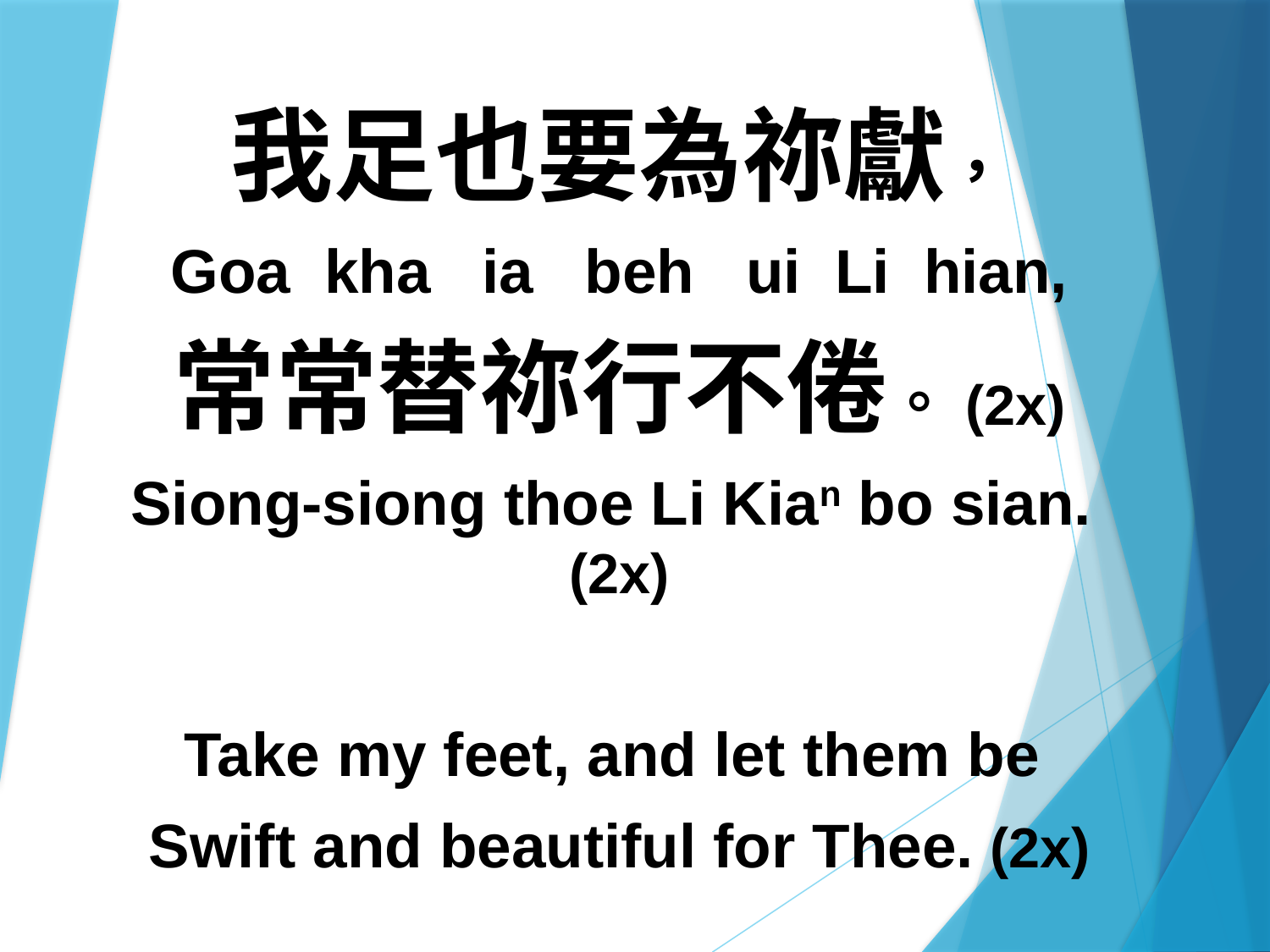

我足也要為祢獻，
Goa  kha   ia   beh   ui  Li  hian,
常常替祢行不倦。(2x)
Siong-siong thoe Li Kian bo sian.  (2x)

Take my feet, and let them be
Swift and beautiful for Thee. (2x)